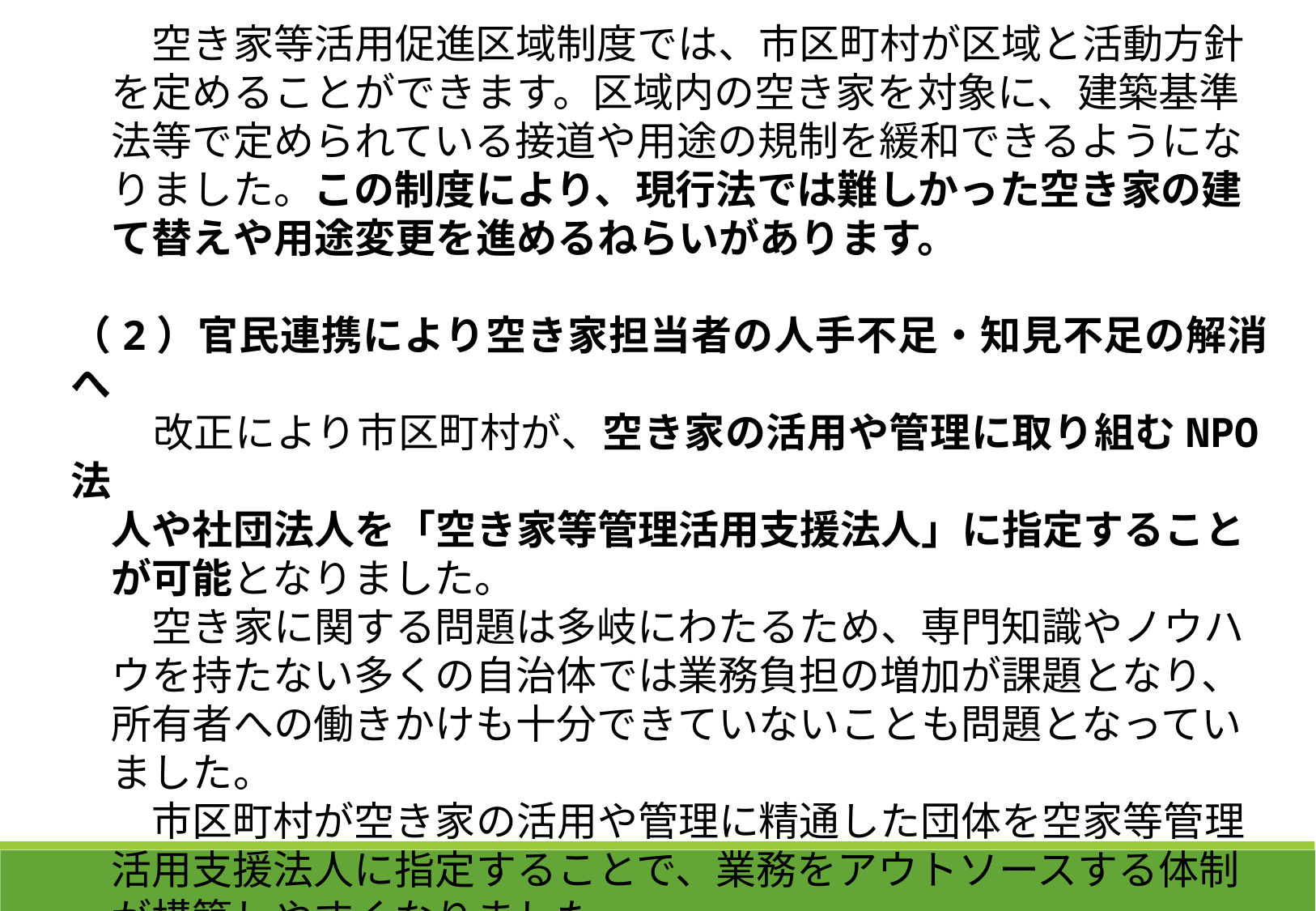

空き家等活用促進区域制度では、市区町村が区域と活動方針
　を定めることができます。区域内の空き家を対象に、建築基準
　法等で定められている接道や用途の規制を緩和できるようにな
　りました。この制度により、現行法では難しかった空き家の建
　て替えや用途変更を進めるねらいがあります。

（2）官民連携により空き家担当者の人手不足・知見不足の解消へ
　　改正により市区町村が、空き家の活用や管理に取り組むNPO法
　人や社団法人を「空き家等管理活用支援法人」に指定すること
　が可能となりました。
　　空き家に関する問題は多岐にわたるため、専門知識やノウハ
　ウを持たない多くの自治体では業務負担の増加が課題となり、
　所有者への働きかけも十分できていないことも問題となってい
　ました。
　　市区町村が空き家の活用や管理に精通した団体を空家等管理
　活用支援法人に指定することで、業務をアウトソースする体制
　が構築しやすくなりました。